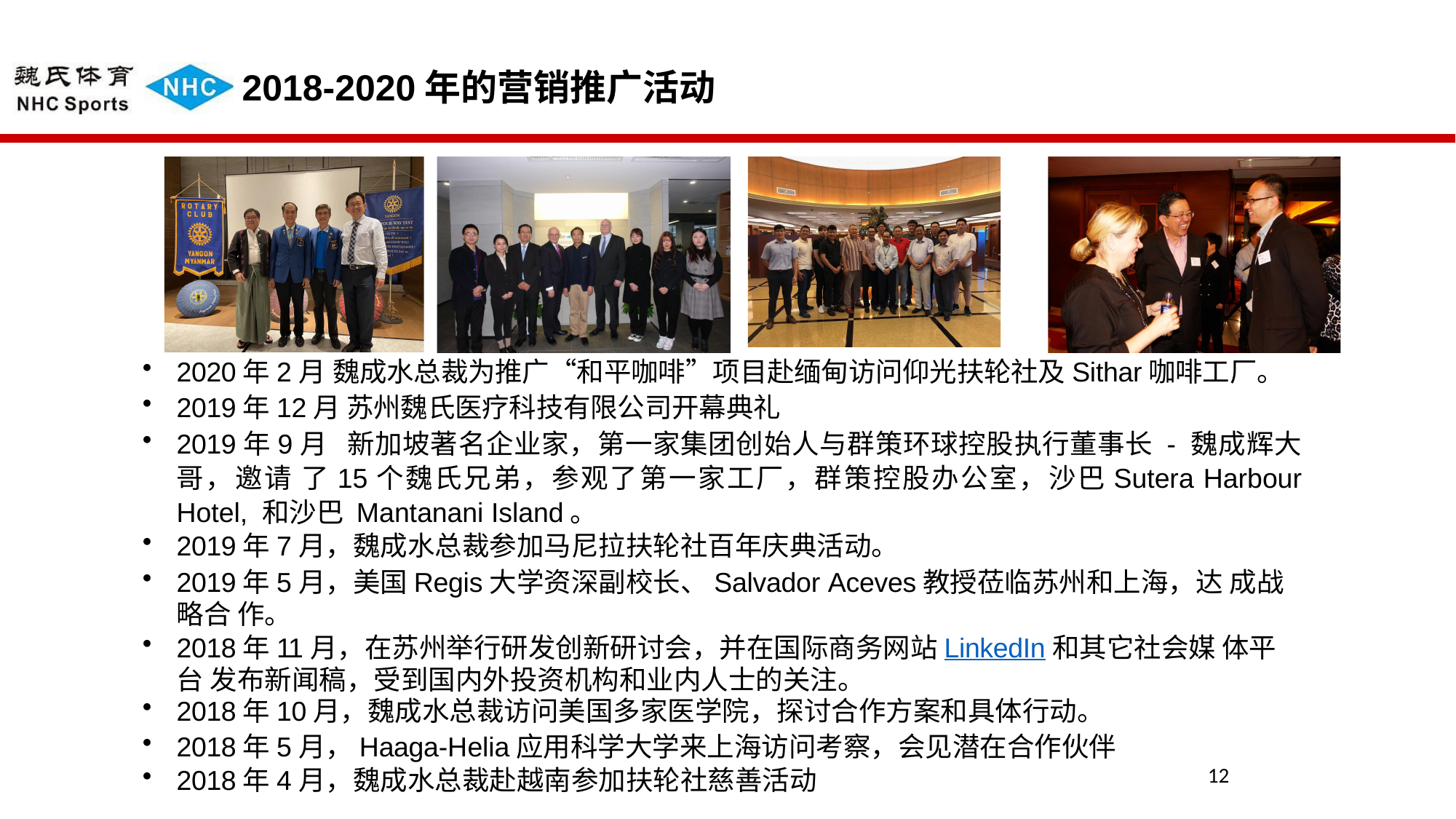

# 2018-2020年的营销推广活动

2020年2月 魏成水总裁为推广“和平咖啡”项目赴缅甸访问仰光扶轮社及Sithar咖啡工厂。
2019年12月 苏州魏氏医疗科技有限公司开幕典礼
2019年9月 新加坡著名企业家，第一家集团创始人与群策环球控股执行董事长 - 魏成辉大哥，邀请 了15个魏氏兄弟，参观了第一家工厂，群策控股办公室，沙巴Sutera Harbour Hotel, 和沙巴 Mantanani Island。
2019年7月，魏成水总裁参加马尼拉扶轮社百年庆典活动。
2019年5月，美国Regis大学资深副校长、Salvador Aceves教授莅临苏州和上海，达 成战略合 作。
2018年11月，在苏州举行研发创新研讨会，并在国际商务网站LinkedIn和其它社会媒 体平台 发布新闻稿，受到国内外投资机构和业内人士的关注。
2018年10月，魏成水总裁访问美国多家医学院，探讨合作方案和具体行动。
2018年5月，Haaga-Helia应用科学大学来上海访问考察，会见潜在合作伙伴
2018年4月，魏成水总裁赴越南参加扶轮社慈善活动
12